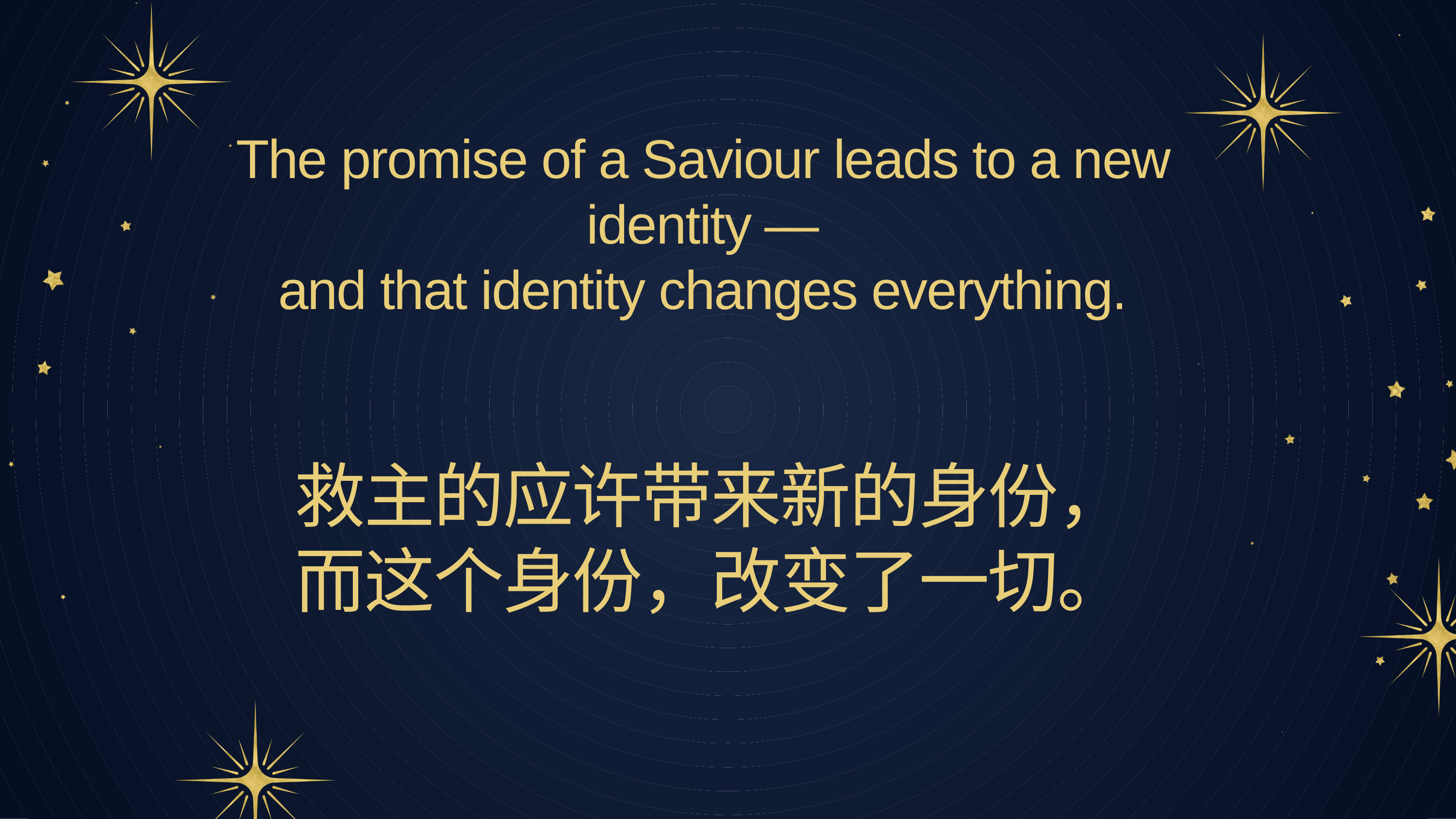

The promise of a Saviour leads to a new identity —
and that identity changes everything.
救主的应许带来新的身份，
而这个身份，改变了一切。